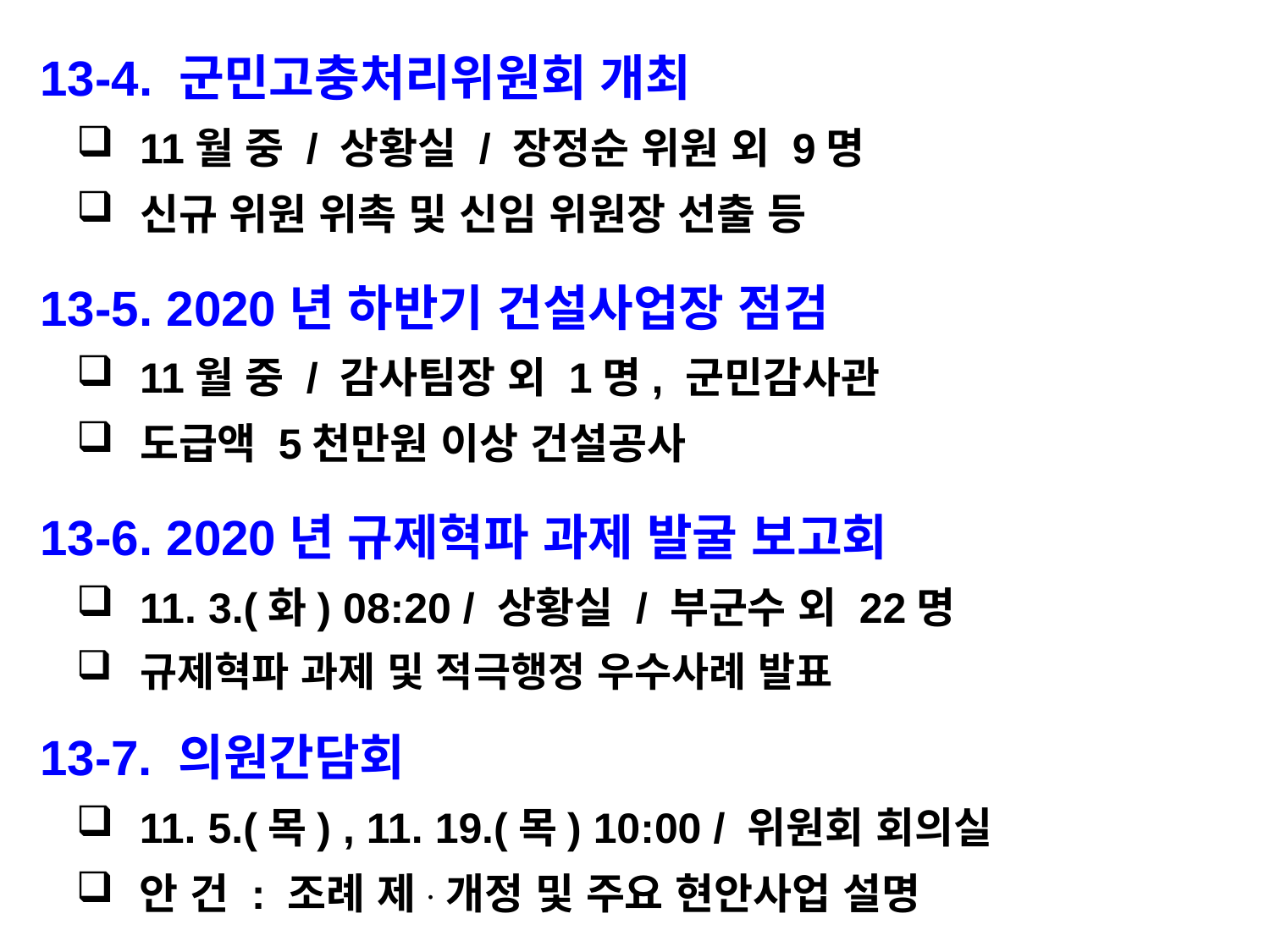

13-4. 군민고충처리위원회 개최
11월 중 / 상황실 / 장정순 위원 외 9명
신규 위원 위촉 및 신임 위원장 선출 등

  13-5. 2020년 하반기 건설사업장 점검
11월 중 / 감사팀장 외 1명, 군민감사관
도급액 5천만원 이상 건설공사

  13-6. 2020년 규제혁파 과제 발굴 보고회
11. 3.(화) 08:20 / 상황실 / 부군수 외 22명
규제혁파 과제 및 적극행정 우수사례 발표

  13-7. 의원간담회
11. 5.(목) , 11. 19.(목) 10:00 / 위원회 회의실
안 건 : 조례 제ㆍ개정 및 주요 현안사업 설명